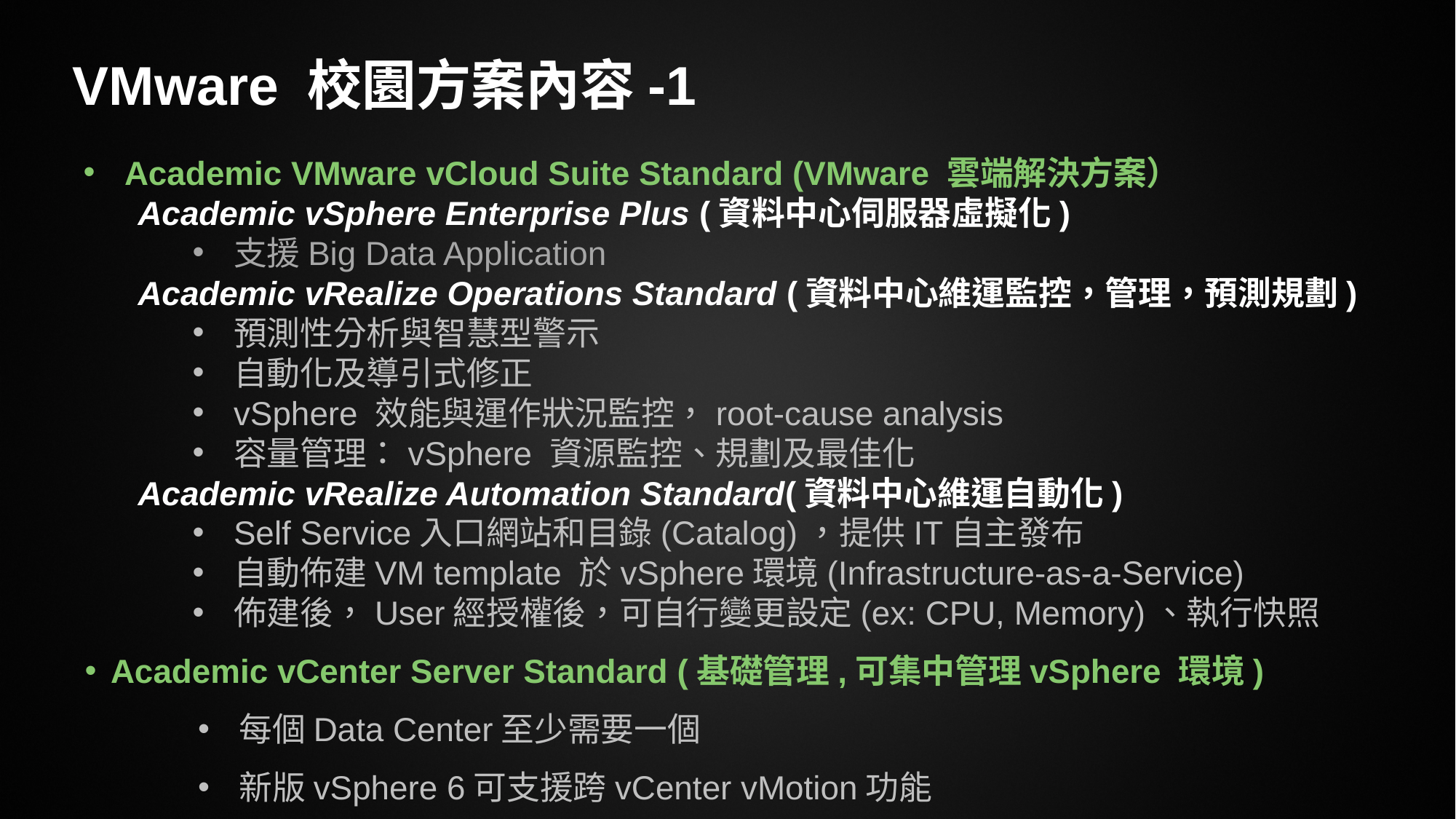

# VMware 校園方案內容-1
Academic VMware vCloud Suite Standard (VMware 雲端解決方案）
Academic vSphere Enterprise Plus (資料中心伺服器虛擬化)
支援Big Data Application
Academic vRealize Operations Standard (資料中心維運監控，管理，預測規劃)
預測性分析與智慧型警示
自動化及導引式修正
vSphere 效能與運作狀況監控，root-cause analysis
容量管理：vSphere 資源監控、規劃及最佳化
Academic vRealize Automation Standard(資料中心維運自動化)
Self Service入口網站和目錄(Catalog)，提供IT自主發布
自動佈建VM template 於vSphere環境(Infrastructure-as-a-Service)
佈建後，User經授權後，可自行變更設定(ex: CPU, Memory)、執行快照
Academic vCenter Server Standard (基礎管理,可集中管理vSphere 環境)
每個Data Center至少需要一個
新版vSphere 6可支援跨vCenter vMotion功能